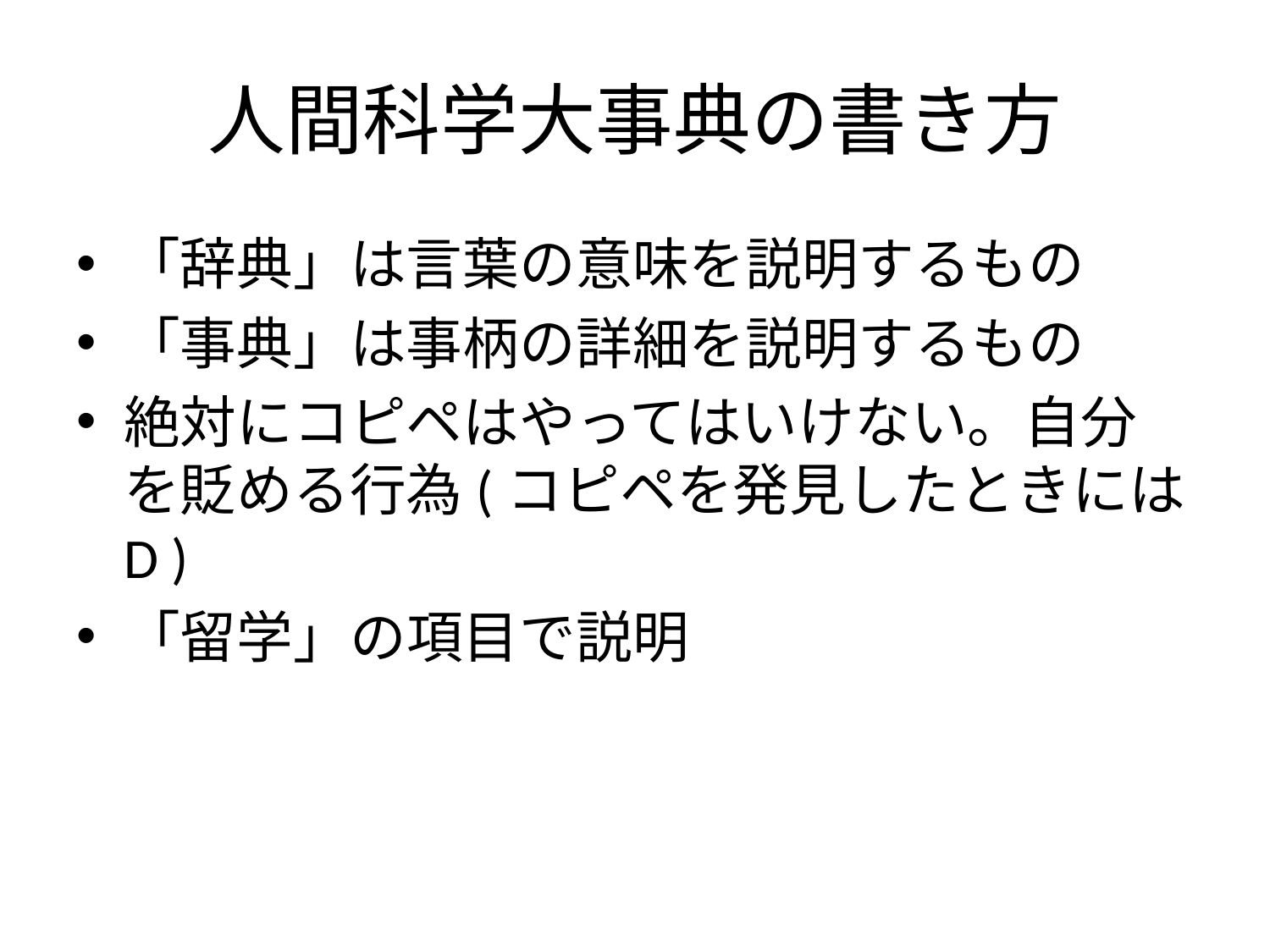

# 人間科学大事典の書き方
「辞典」は言葉の意味を説明するもの
「事典」は事柄の詳細を説明するもの
絶対にコピペはやってはいけない。自分を貶める行為(コピペを発見したときにはD )
「留学」の項目で説明